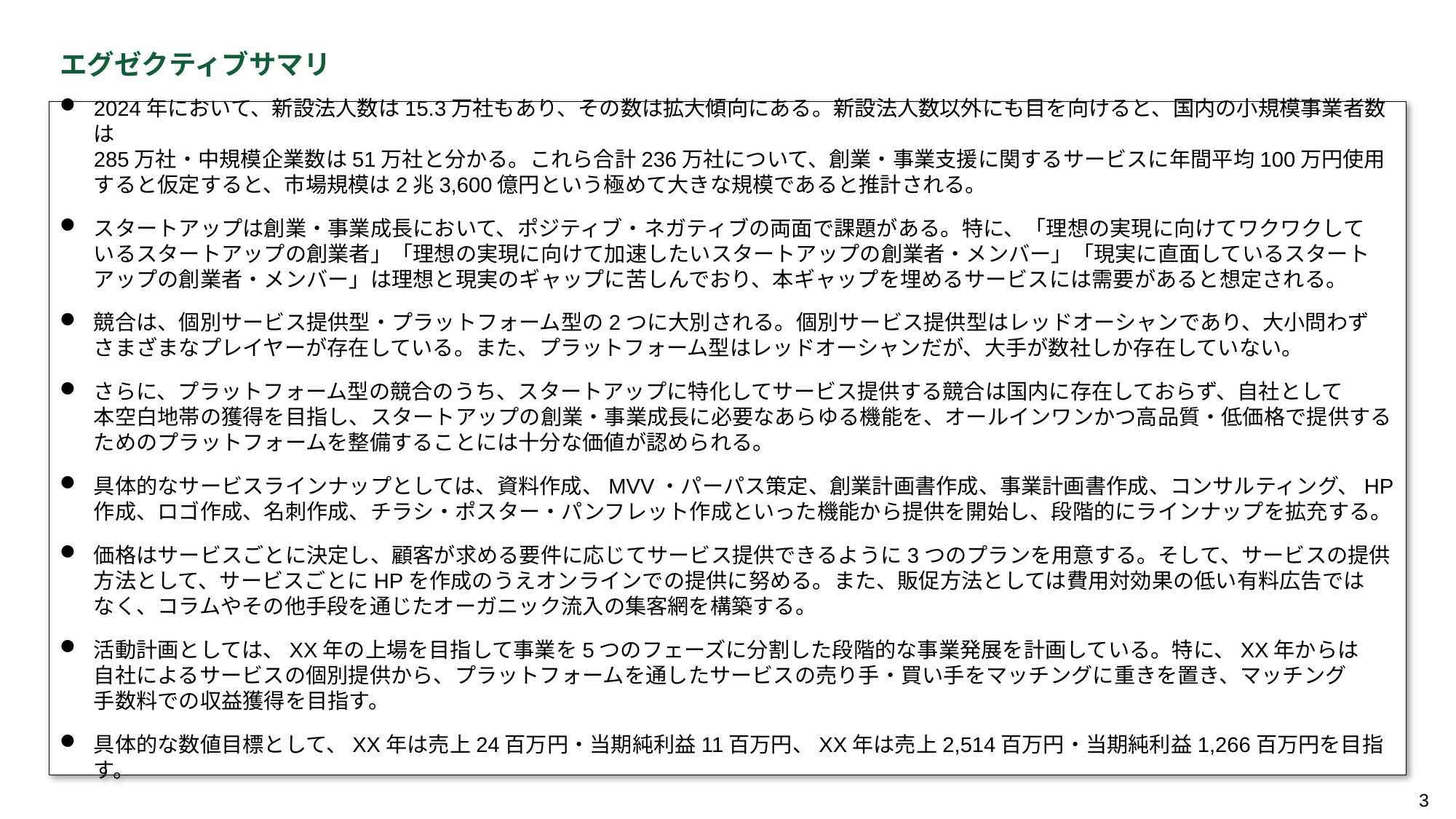

エグゼクティブサマリ
2024年において、新設法人数は15.3万社もあり、その数は拡大傾向にある。新設法人数以外にも目を向けると、国内の小規模事業者数は
285万社・中規模企業数は51万社と分かる。これら合計236万社について、創業・事業支援に関するサービスに年間平均100万円使用
すると仮定すると、市場規模は2兆3,600億円という極めて大きな規模であると推計される。
スタートアップは創業・事業成長において、ポジティブ・ネガティブの両面で課題がある。特に、「理想の実現に向けてワクワクして
いるスタートアップの創業者」「理想の実現に向けて加速したいスタートアップの創業者・メンバー」「現実に直面しているスタート
アップの創業者・メンバー」は理想と現実のギャップに苦しんでおり、本ギャップを埋めるサービスには需要があると想定される。
競合は、個別サービス提供型・プラットフォーム型の2つに大別される。個別サービス提供型はレッドオーシャンであり、大小問わず
さまざまなプレイヤーが存在している。また、プラットフォーム型はレッドオーシャンだが、大手が数社しか存在していない。
さらに、プラットフォーム型の競合のうち、スタートアップに特化してサービス提供する競合は国内に存在しておらず、自社として
本空白地帯の獲得を目指し、スタートアップの創業・事業成長に必要なあらゆる機能を、オールインワンかつ高品質・低価格で提供する
ためのプラットフォームを整備することには十分な価値が認められる。
具体的なサービスラインナップとしては、資料作成、MVV・パーパス策定、創業計画書作成、事業計画書作成、コンサルティング、HP
作成、ロゴ作成、名刺作成、チラシ・ポスター・パンフレット作成といった機能から提供を開始し、段階的にラインナップを拡充する。
価格はサービスごとに決定し、顧客が求める要件に応じてサービス提供できるように3つのプランを用意する。そして、サービスの提供
方法として、サービスごとにHPを作成のうえオンラインでの提供に努める。また、販促方法としては費用対効果の低い有料広告では
なく、コラムやその他手段を通じたオーガニック流入の集客網を構築する。
活動計画としては、XX年の上場を目指して事業を5つのフェーズに分割した段階的な事業発展を計画している。特に、XX年からは
自社によるサービスの個別提供から、プラットフォームを通したサービスの売り手・買い手をマッチングに重きを置き、マッチング
手数料での収益獲得を目指す。
具体的な数値目標として、XX年は売上24百万円・当期純利益11百万円、XX年は売上2,514百万円・当期純利益1,266百万円を目指す。
3